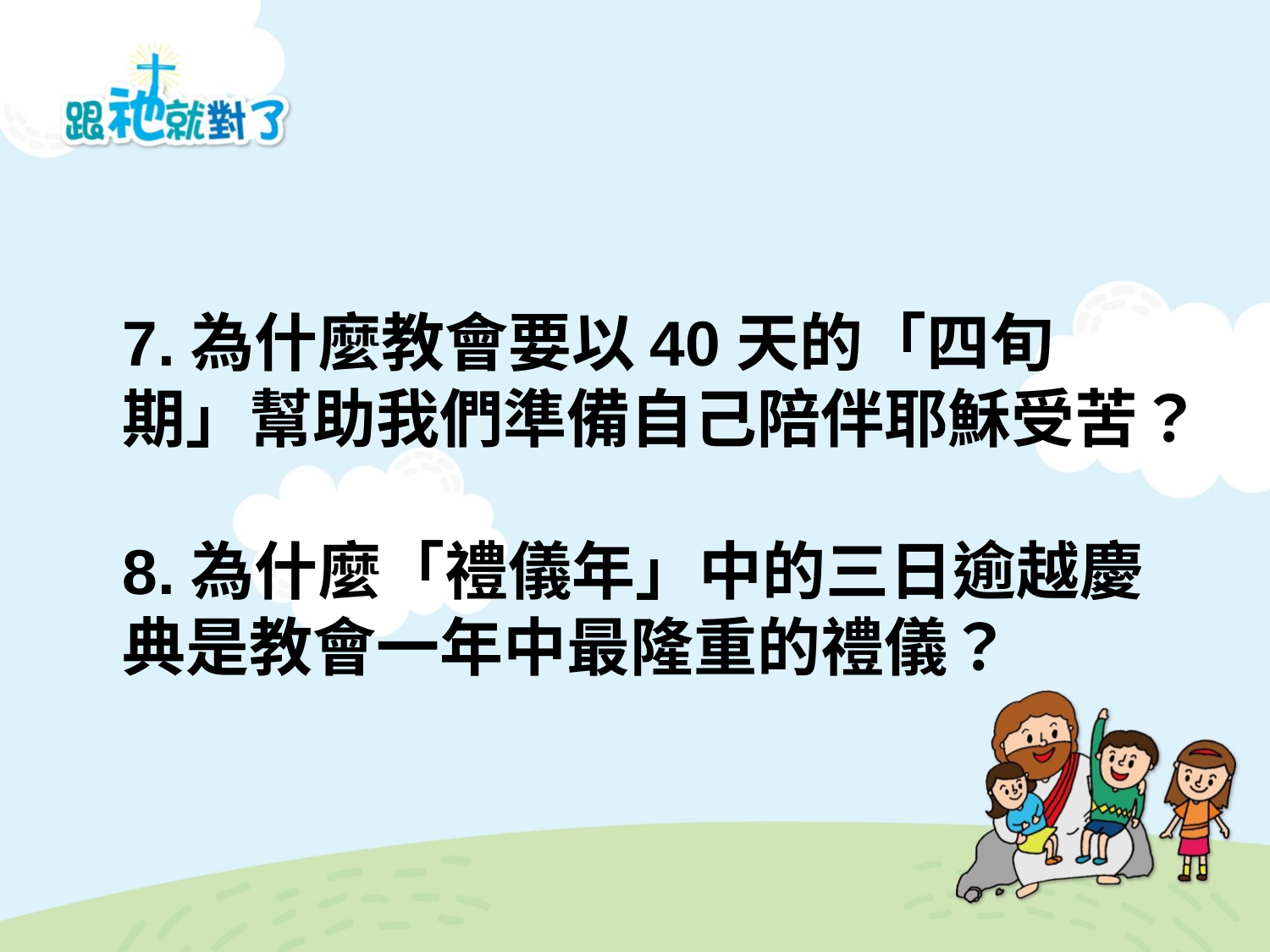

7.為什麼教會要以40天的「四旬期」幫助我們準備自己陪伴耶穌受苦？

8.為什麼「禮儀年」中的三日逾越慶典是教會一年中最隆重的禮儀？